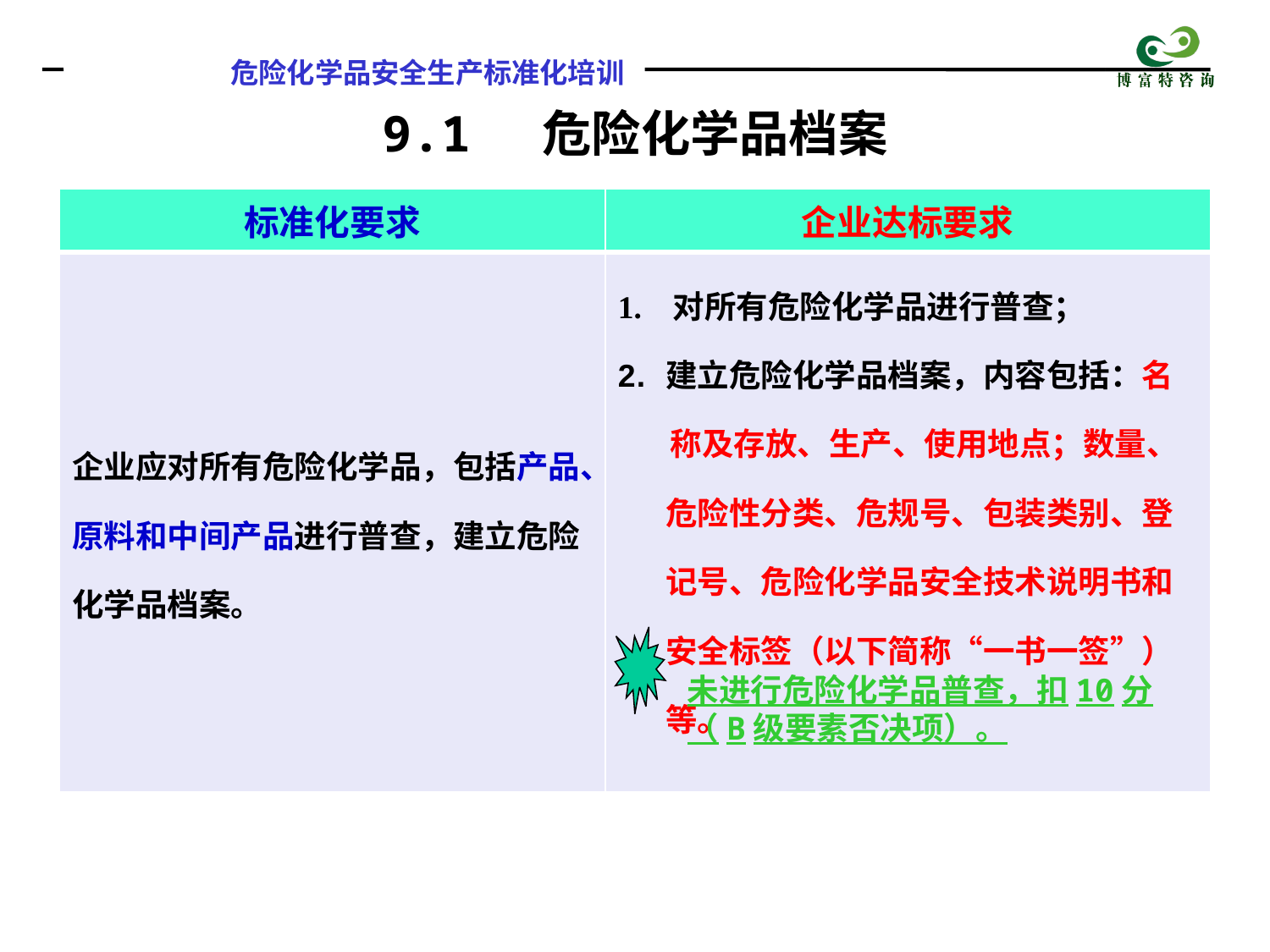

9.1  危险化学品档案
| 标准化要求 | 企业达标要求 |
| --- | --- |
| 企业应对所有危险化学品，包括产品、原料和中间产品进行普查，建立危险化学品档案。 | 1. 对所有危险化学品进行普查； 建立危险化学品档案，内容包括：名 称及存放、生产、使用地点；数量、危险性分类、危规号、包装类别、登记号、危险化学品安全技术说明书和安全标签（以下简称“一书一签”）等。 |

未进行危险化学品普查，扣10分（B级要素否决项）。